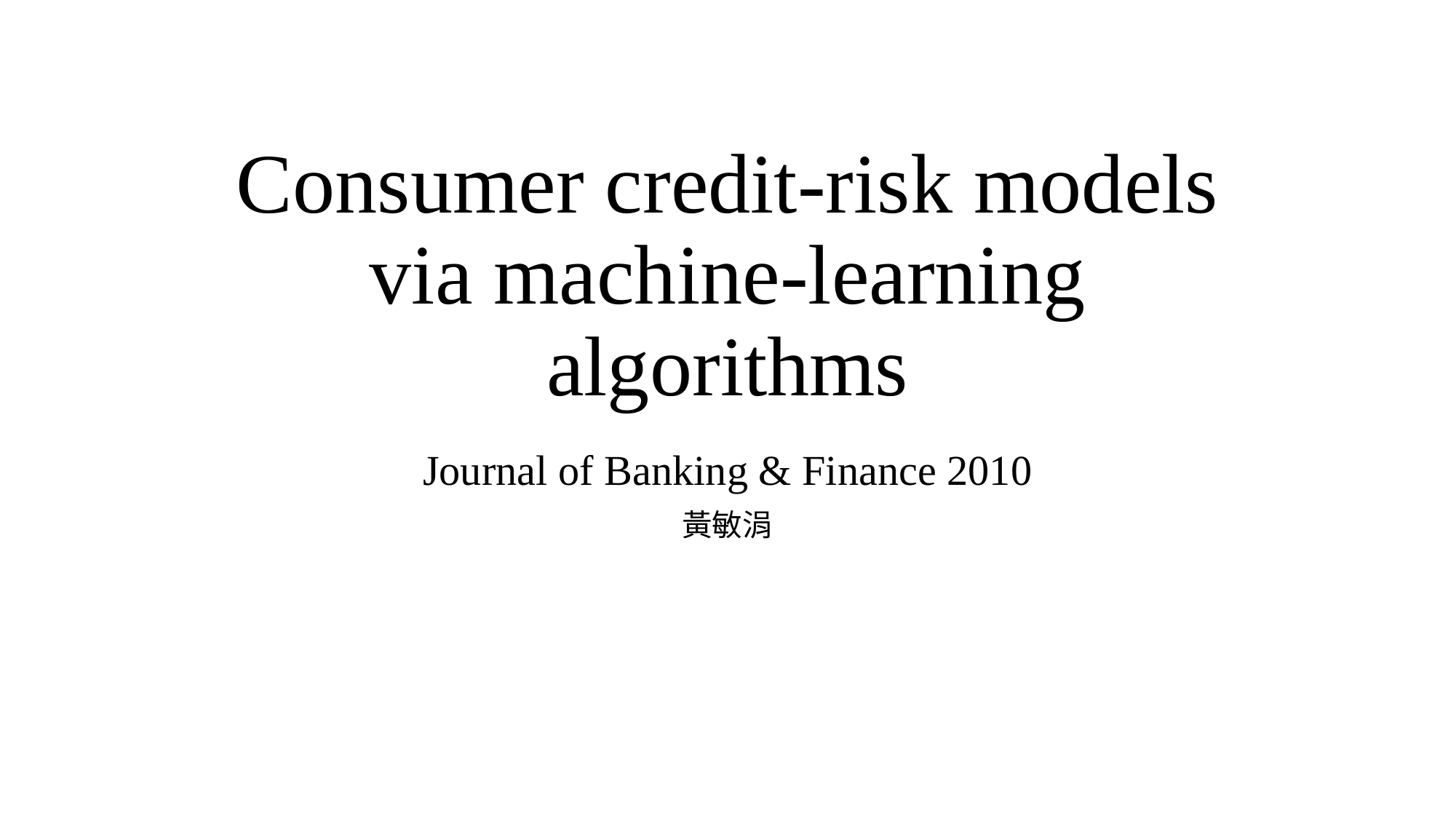

# Consumer credit-risk models via machine-learning algorithms
Journal of Banking & Finance 2010
黃敏涓